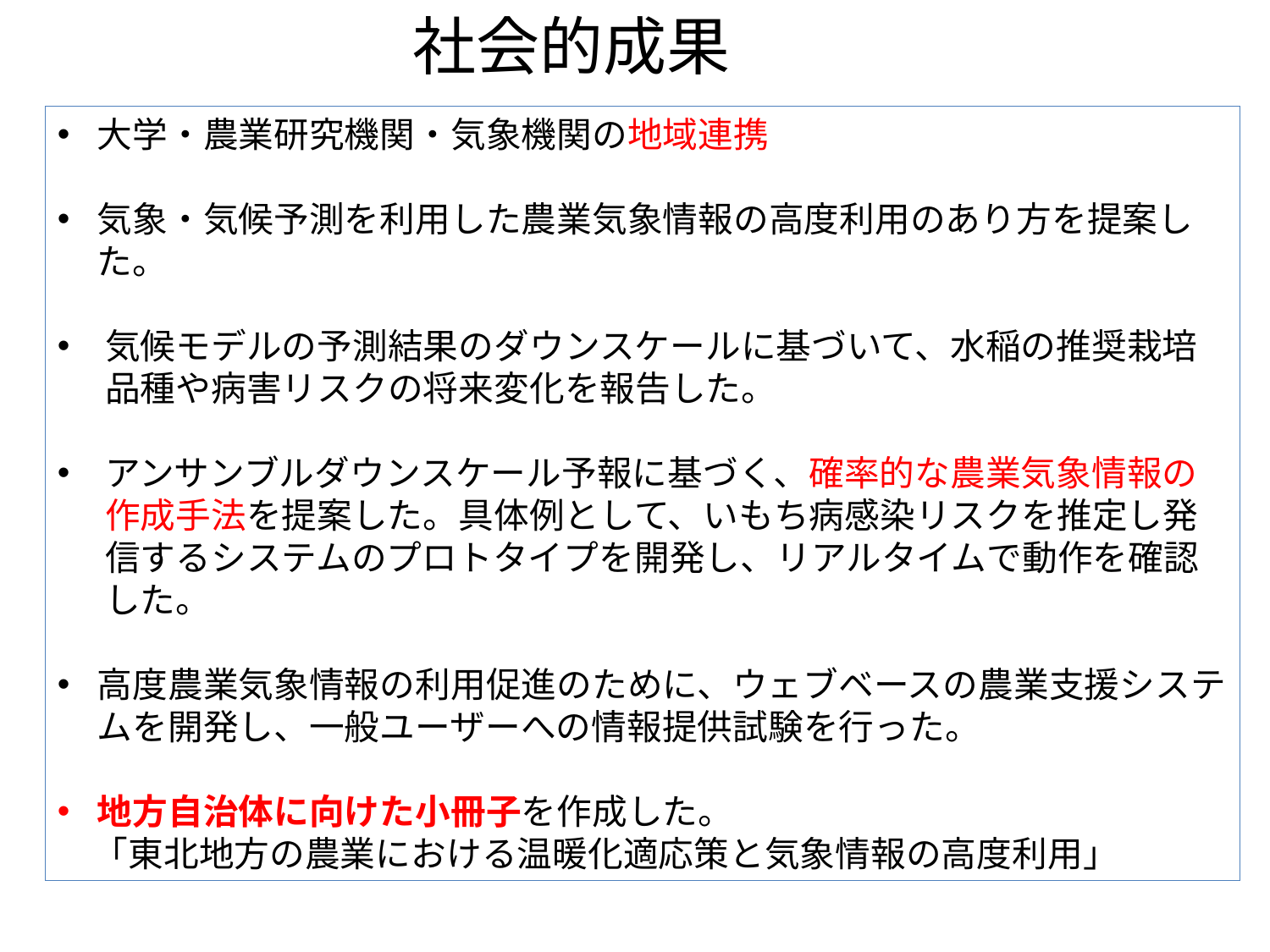

社会的成果
大学・農業研究機関・気象機関の地域連携

気象・気候予測を利用した農業気象情報の高度利用のあり方を提案した。

気候モデルの予測結果のダウンスケールに基づいて、水稲の推奨栽培品種や病害リスクの将来変化を報告した。

アンサンブルダウンスケール予報に基づく、確率的な農業気象情報の作成手法を提案した。具体例として、いもち病感染リスクを推定し発信するシステムのプロトタイプを開発し、リアルタイムで動作を確認した。

高度農業気象情報の利用促進のために、ウェブベースの農業支援システムを開発し、一般ユーザーへの情報提供試験を行った。

地方自治体に向けた小冊子を作成した。
　「東北地方の農業における温暖化適応策と気象情報の高度利用」